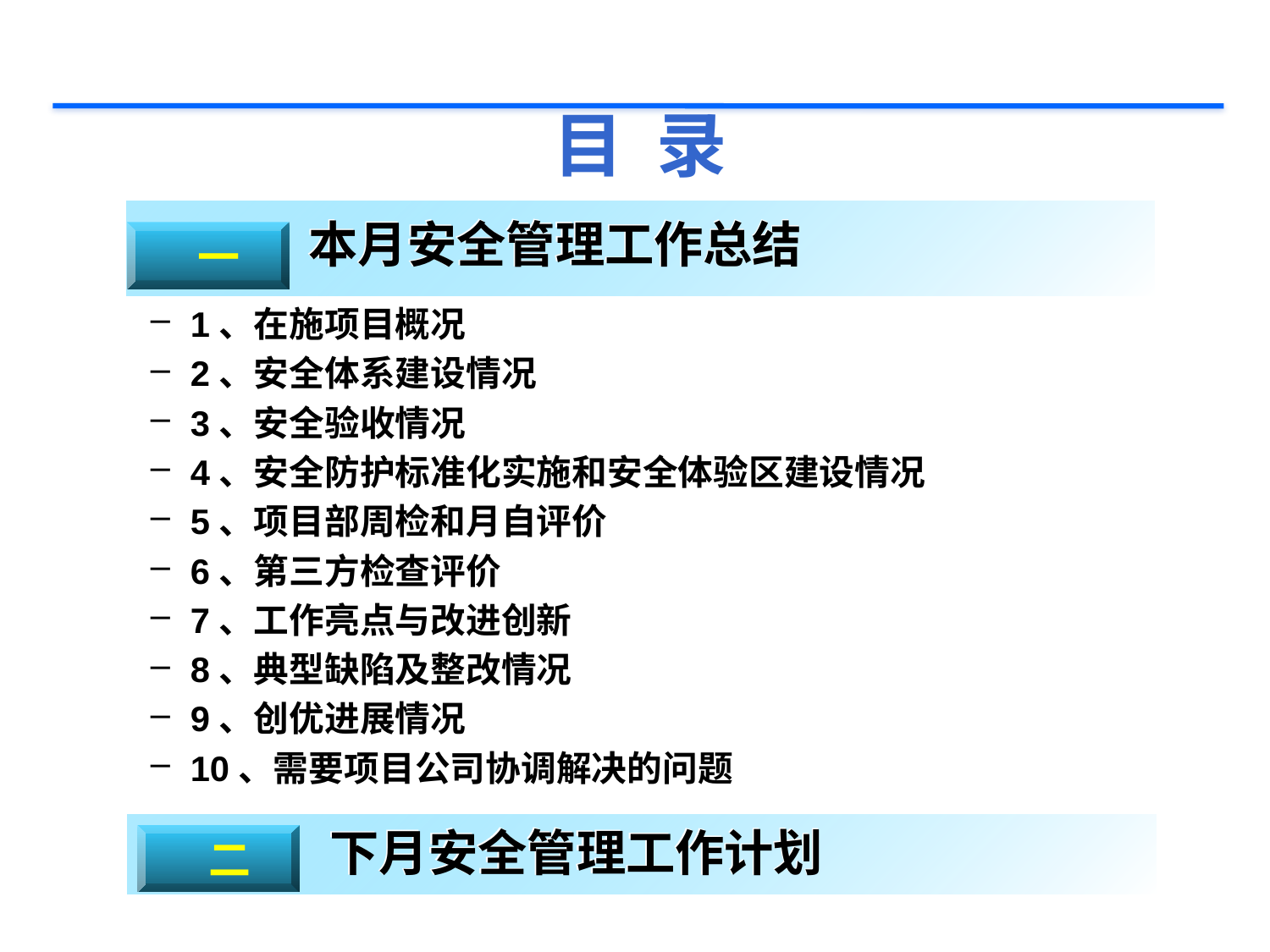

# 目  录

1、在施项目概况
2、安全体系建设情况
3、安全验收情况
4、安全防护标准化实施和安全体验区建设情况
5、项目部周检和月自评价
6、第三方检查评价
7、工作亮点与改进创新
8、典型缺陷及整改情况
9、创优进展情况
10、需要项目公司协调解决的问题

本月安全管理工作总结
 一

下月安全管理工作计划

 二